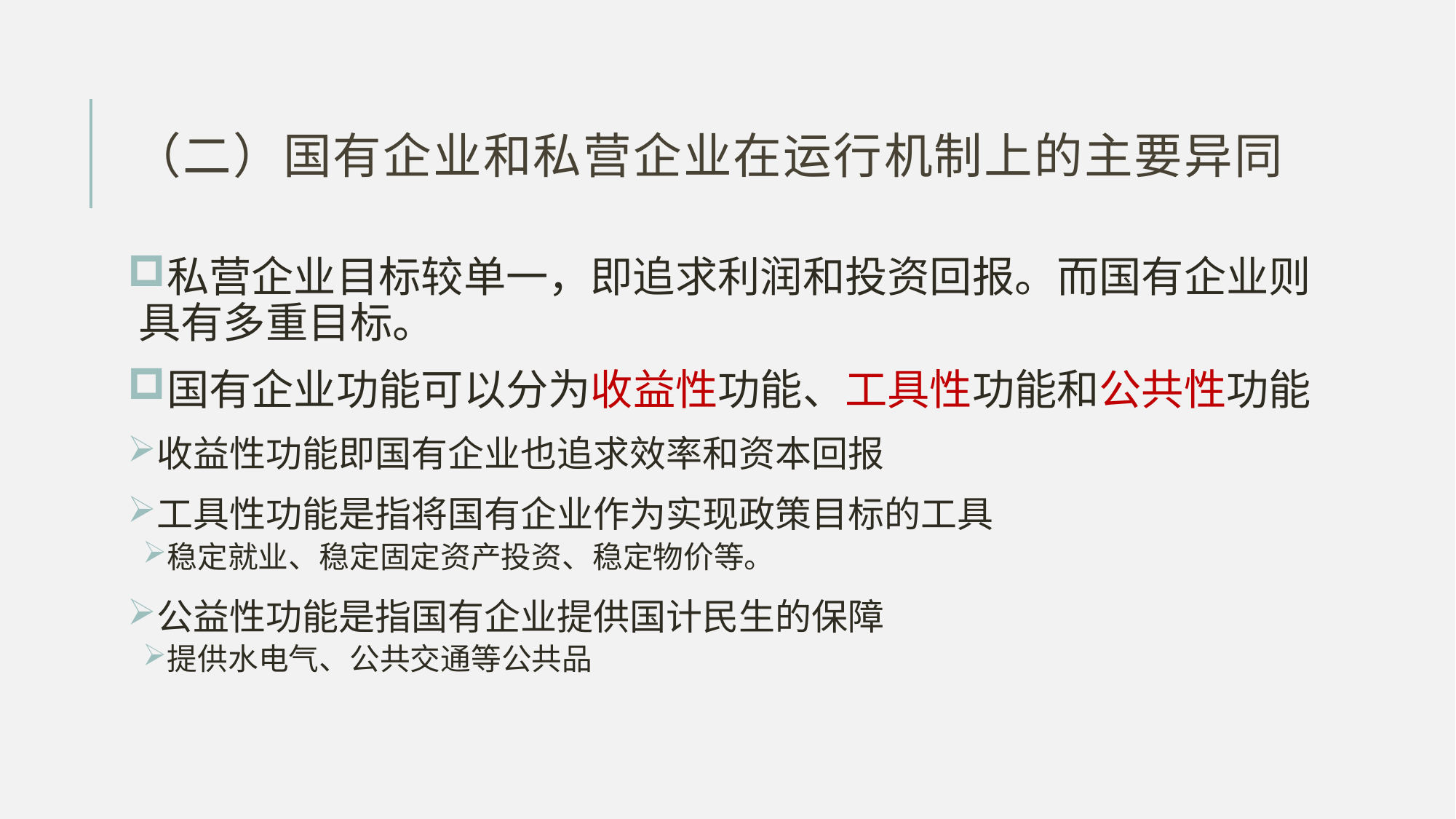

# （二）国有企业和私营企业在运行机制上的主要异同
私营企业目标较单一，即追求利润和投资回报。而国有企业则具有多重目标。
国有企业功能可以分为收益性功能、工具性功能和公共性功能
收益性功能即国有企业也追求效率和资本回报
工具性功能是指将国有企业作为实现政策目标的工具
稳定就业、稳定固定资产投资、稳定物价等。
公益性功能是指国有企业提供国计民生的保障
提供水电气、公共交通等公共品